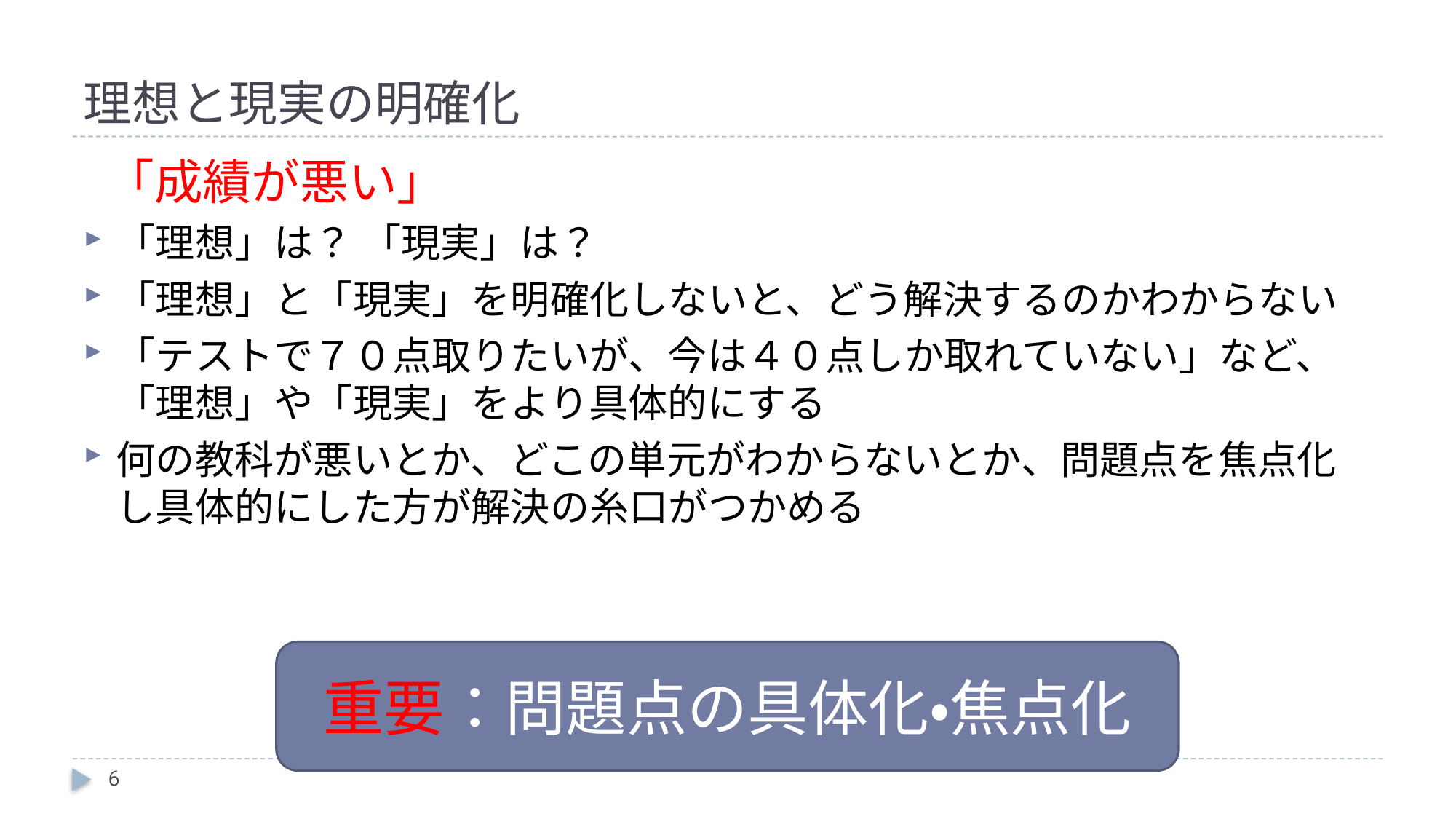

# 理想と現実の明確化
 「成績が悪い」
「理想」は？ 「現実」は？
「理想」と「現実」を明確化しないと、どう解決するのかわからない
「テストで７０点取りたいが、今は４０点しか取れていない」など、「理想」や「現実」をより具体的にする
何の教科が悪いとか、どこの単元がわからないとか、問題点を焦点化し具体的にした方が解決の糸口がつかめる

重要：問題点の具体化・焦点化
6